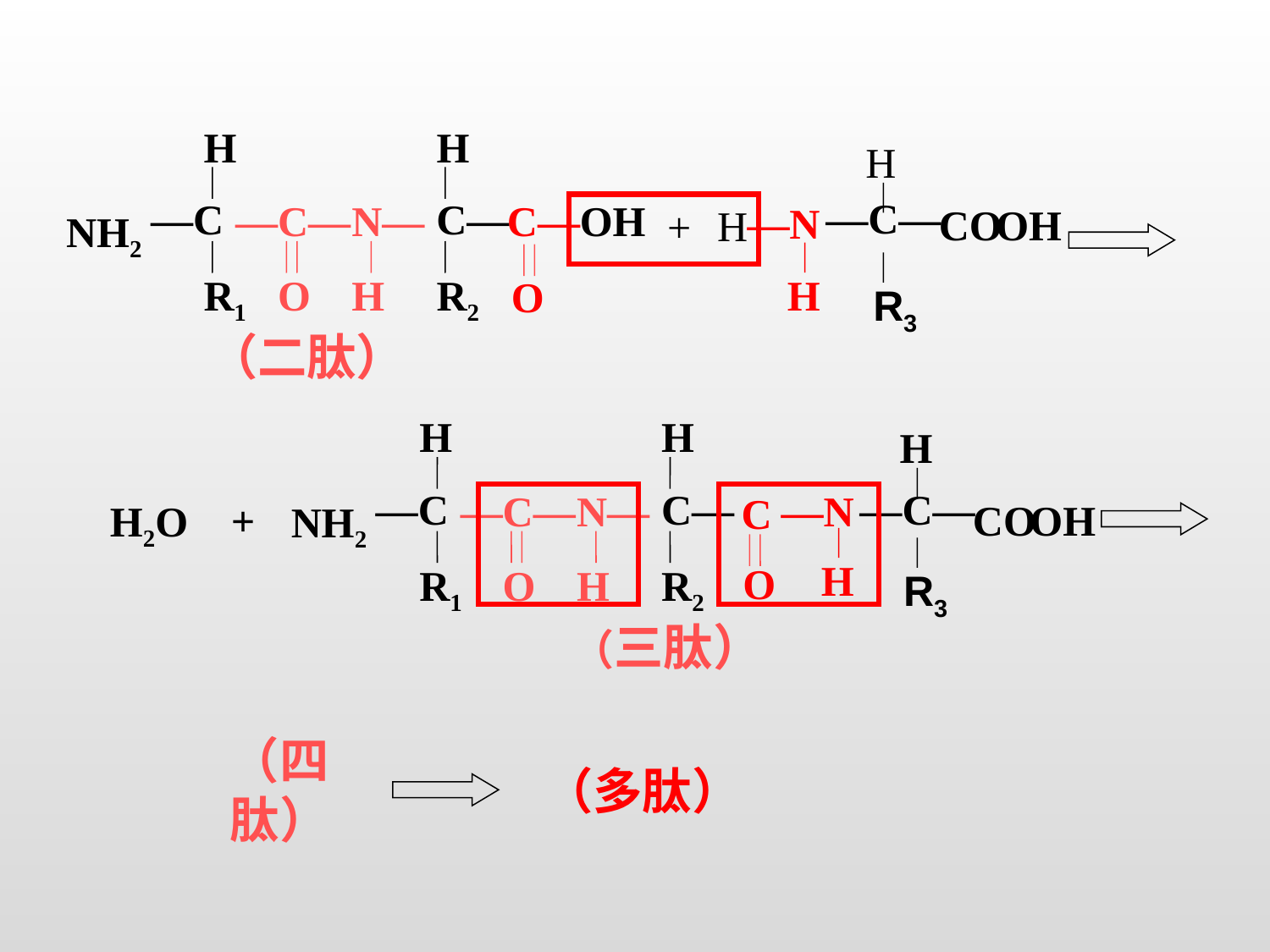

—C—
H

—N
CO
OH
H

H
R3

—C

H

     C—

H
R2
—C—
N—
C—OH
NH2

R1
O
H
O

+

（二肽）

—C

     C—

H
R2

—C—
H

—N
CO
OH

H
R3
—C—
N—

O
H
NH2
R1
H
C

O

+
H2O

（三肽）
（四肽）
（多肽）